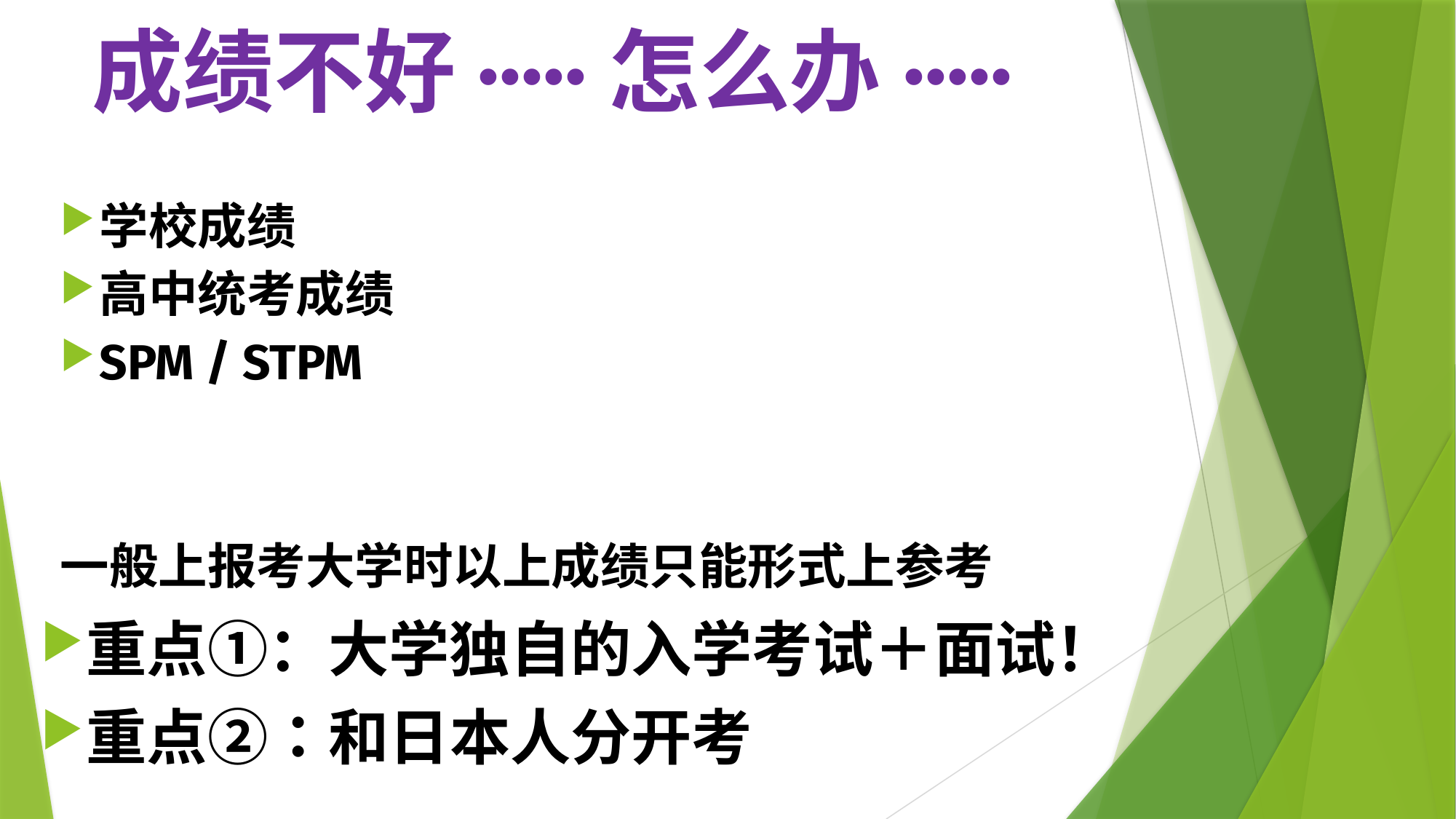

# 成绩不好·····怎么办·····
学校成绩
高中统考成绩
SPM / STPM

一般上报考大学时以上成绩只能形式上参考

重点①：大学独自的入学考试＋面试！
重点②：和日本人分开考